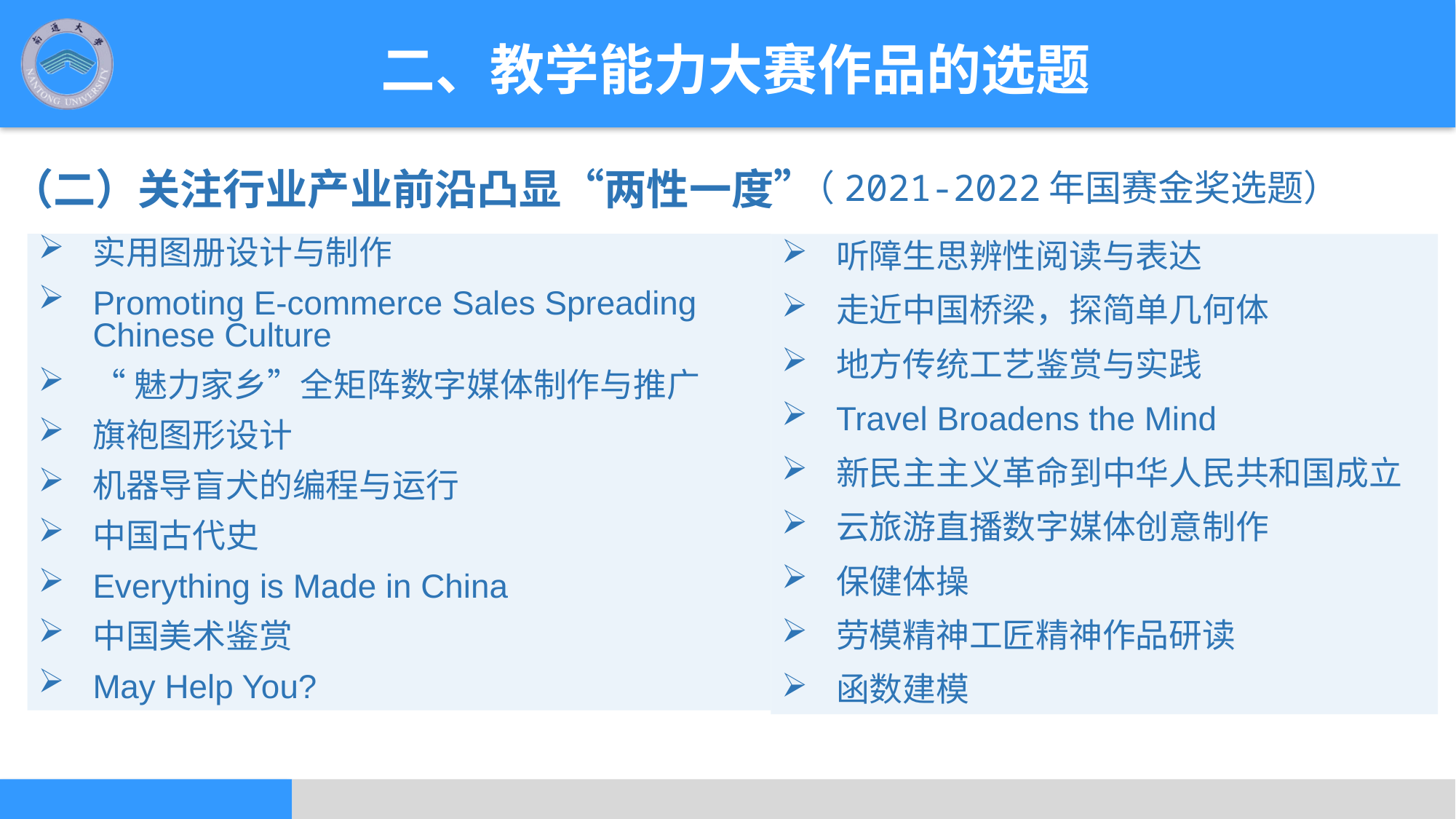

二、教学能力大赛作品的选题
（二）关注行业产业前沿凸显“两性一度”
（2021-2022年国赛金奖选题）
实用图册设计与制作
Promoting E-commerce Sales Spreading Chinese Culture
“魅力家乡”全矩阵数字媒体制作与推广
旗袍图形设计
机器导盲犬的编程与运行
中国古代史
Everything is Made in China
中国美术鉴赏
May Help You?
听障生思辨性阅读与表达
走近中国桥梁，探简单几何体
地方传统工艺鉴赏与实践
Travel Broadens the Mind
新民主主义革命到中华人民共和国成立
云旅游直播数字媒体创意制作
保健体操
劳模精神工匠精神作品研读
函数建模